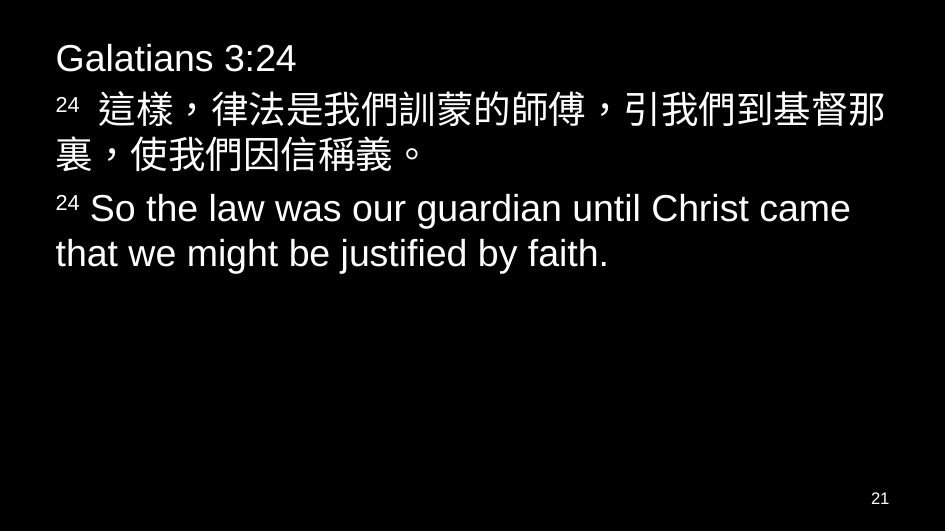

Galatians 3:24
24 這樣，律法是我們訓蒙的師傅，引我們到基督那裏，使我們因信稱義。
24 So the law was our guardian until Christ came that we might be justified by faith.

21